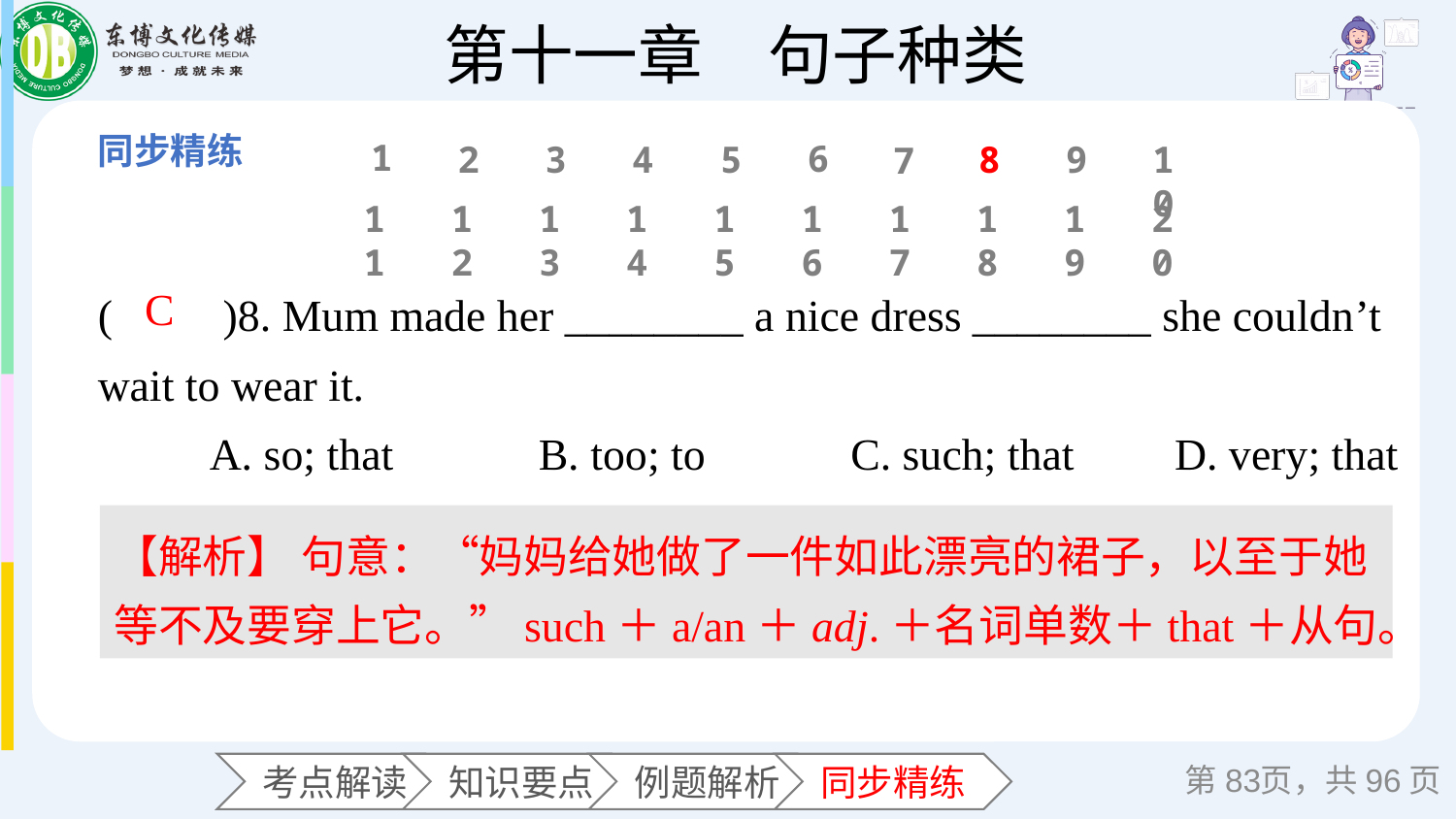

1
6
2
3
4
5
8
9
10
7
11
12
13
14
15
16
17
18
19
20
(　　)8. Mum made her ________ a nice dress ________ she couldn’t wait to wear it.
          A. so; that             B. too; to             C. such; that         D. very; that
C
【解析】 句意：“妈妈给她做了一件如此漂亮的裙子，以至于她等不及要穿上它。”such＋a/an＋adj.＋名词单数＋that＋从句。
第83页，共96页